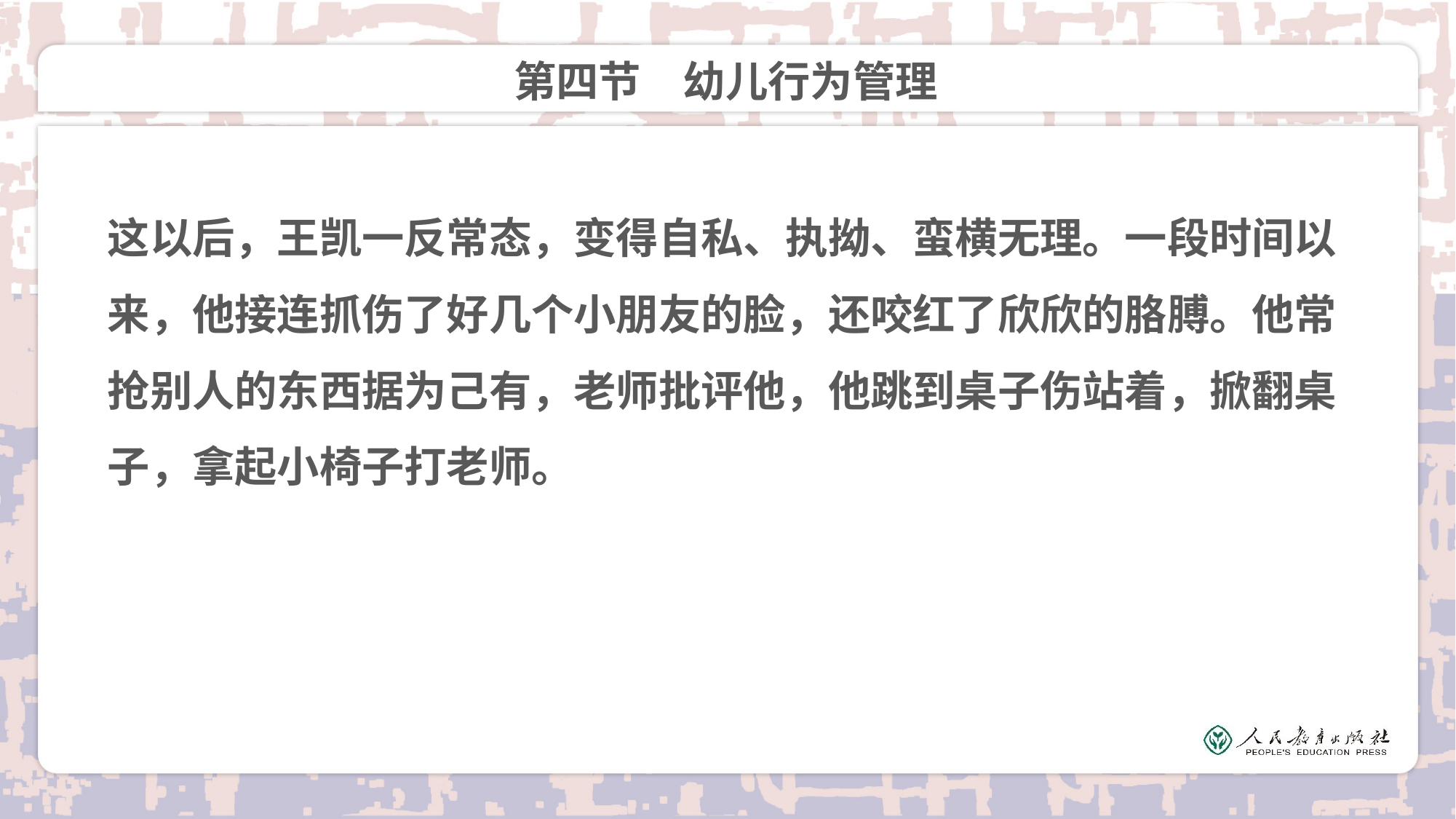

# 第四节　幼儿行为管理
这以后，王凯一反常态，变得自私、执拗、蛮横无理。一段时间以来，他接连抓伤了好几个小朋友的脸，还咬红了欣欣的胳膊。他常抢别人的东西据为己有，老师批评他，他跳到桌子伤站着，掀翻桌子，拿起小椅子打老师。